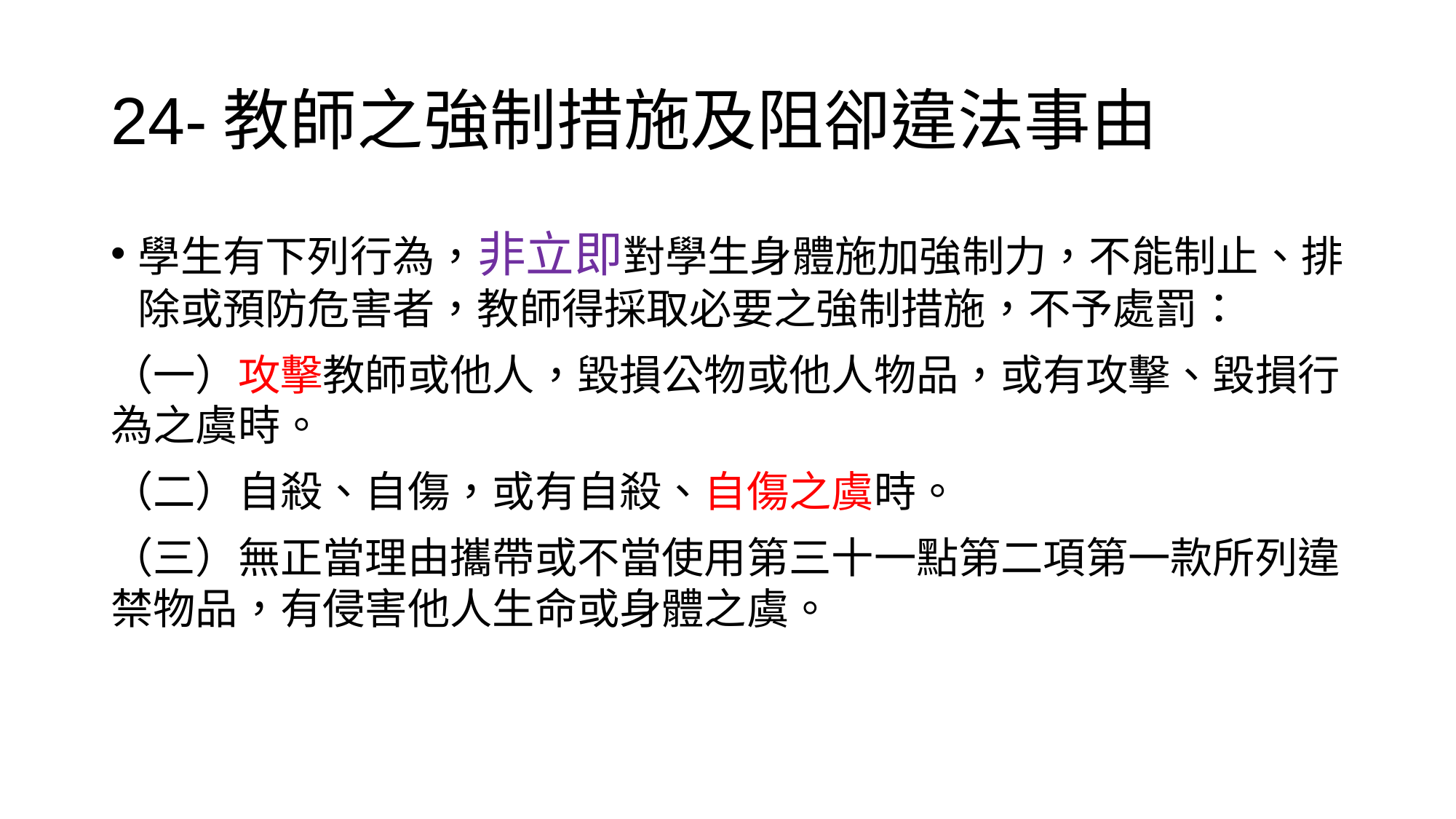

# 24-教師之強制措施及阻卻違法事由
學生有下列行為，非立即對學生身體施加強制力，不能制止、排除或預防危害者，教師得採取必要之強制措施，不予處罰：
（一）攻擊教師或他人，毀損公物或他人物品，或有攻擊、毀損行為之虞時。
（二）自殺、自傷，或有自殺、自傷之虞時。
（三）無正當理由攜帶或不當使用第三十一點第二項第一款所列違禁物品，有侵害他人生命或身體之虞。